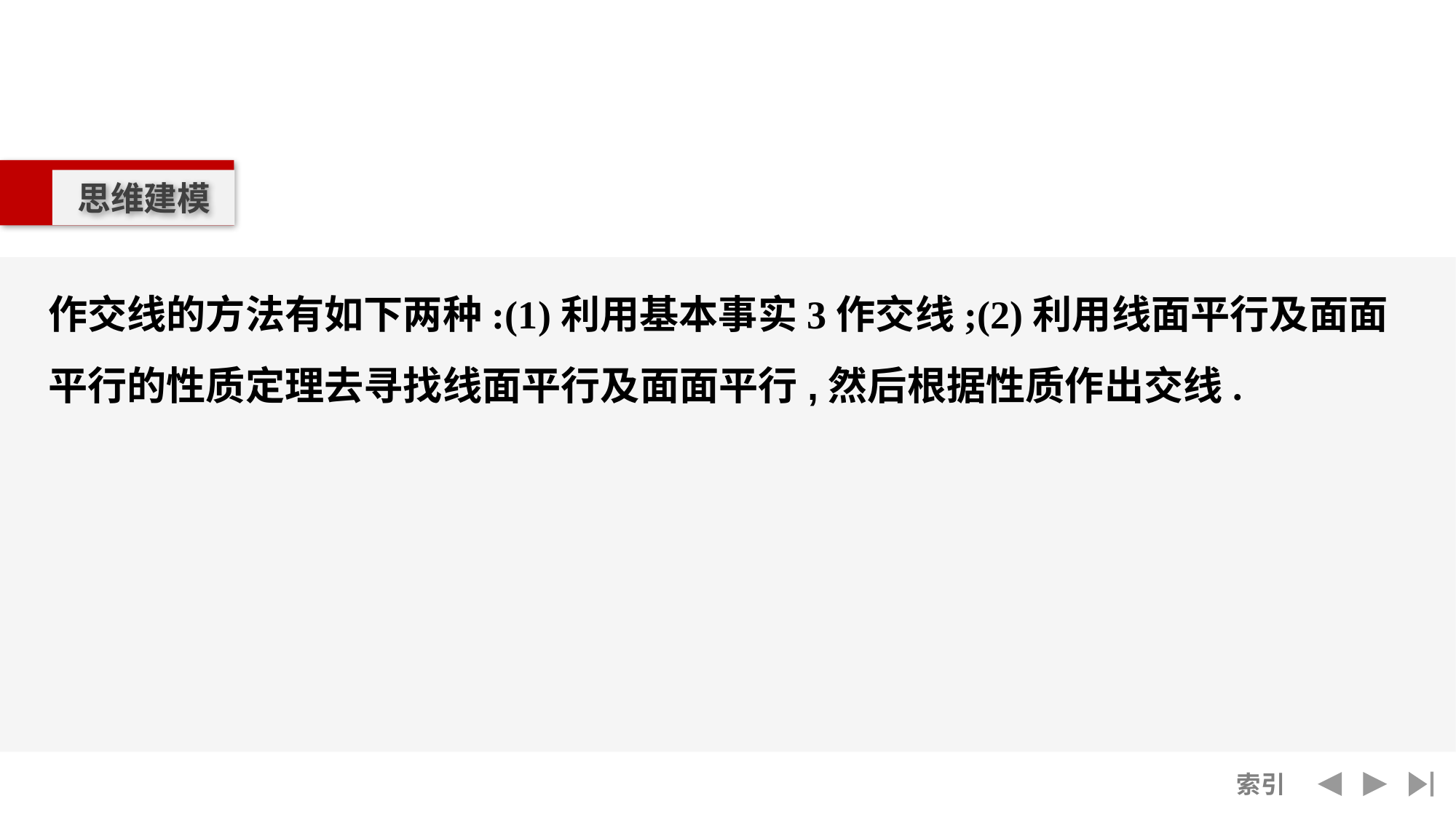

思维建模

作交线的方法有如下两种:(1)利用基本事实3作交线;(2)利用线面平行及面面平行的性质定理去寻找线面平行及面面平行,然后根据性质作出交线.